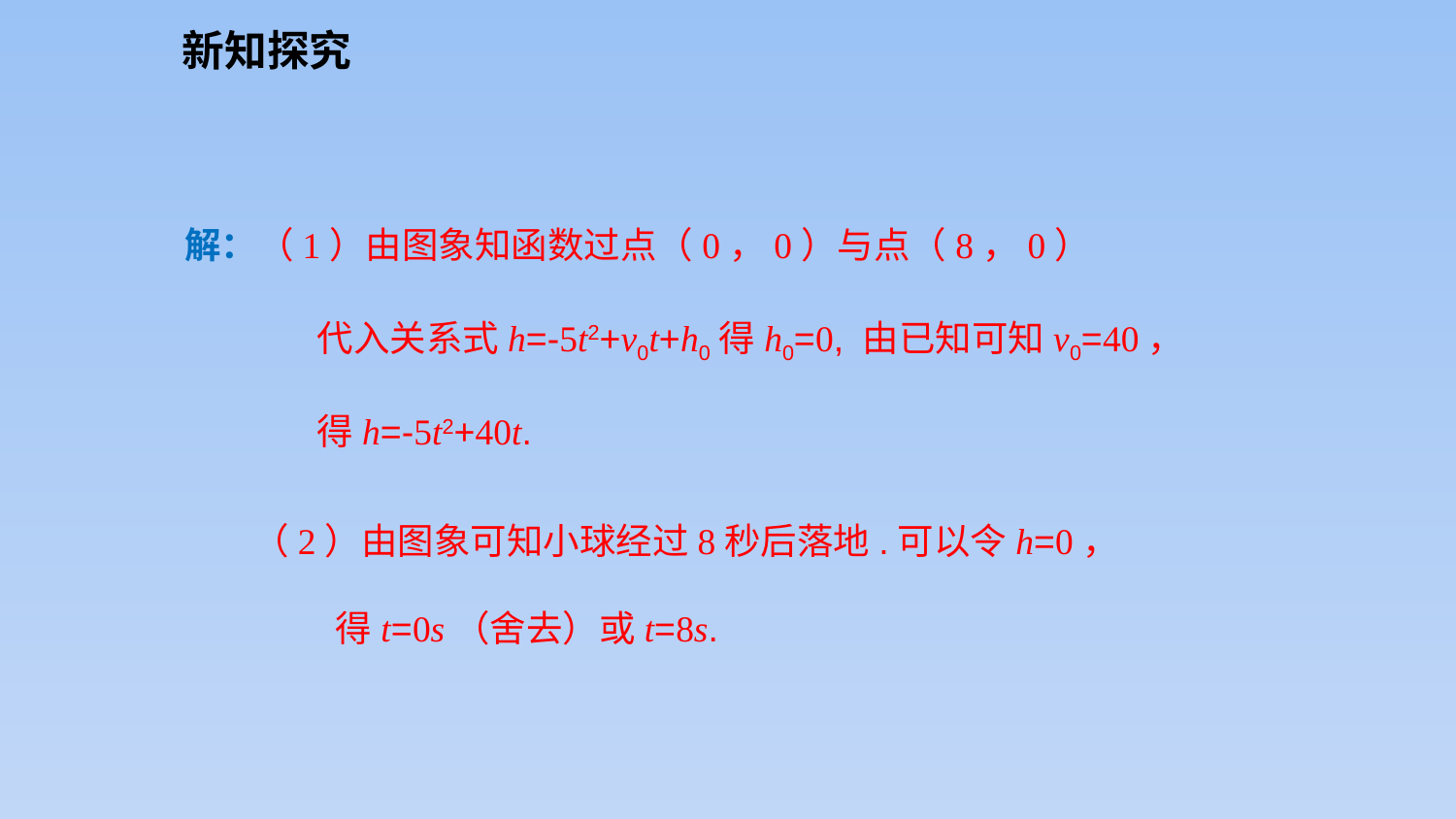

新知探究
解：（1）由图象知函数过点（0，0）与点（8，0）
               代入关系式h=-5t2+v0t+h0得h0=0, 由已知可知v0=40，
               得h=-5t2+40t.
（2）由图象可知小球经过8秒后落地.可以令h=0，
         得t=0s（舍去）或t=8s.